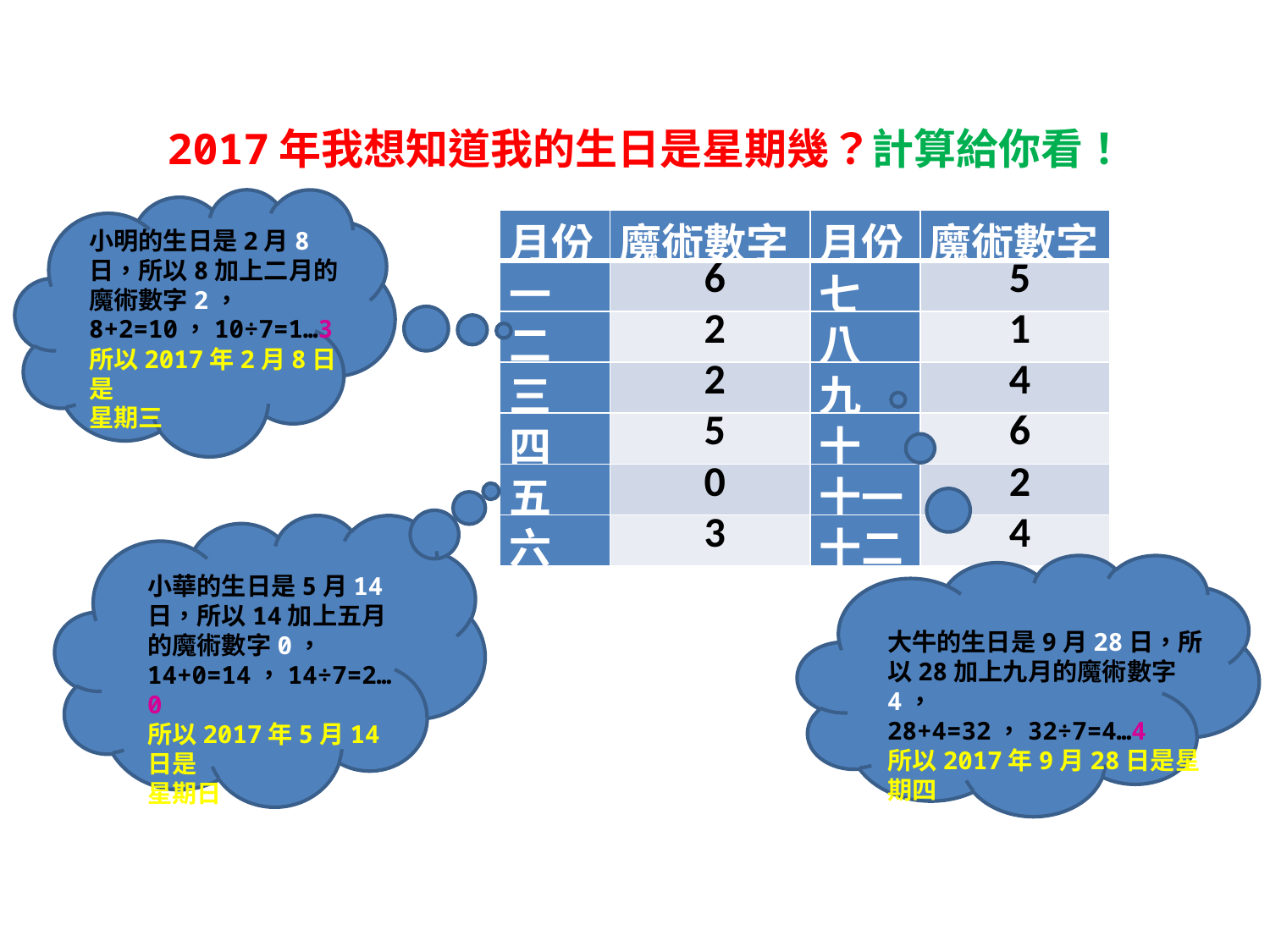

2017年我想知道我的生日是星期幾？計算給你看！

| 月份 | 魔術數字 | 月份 | 魔術數字 |
| --- | --- | --- | --- |
| 一 | 6 | 七 | 5 |
| 二 | 2 | 八 | 1 |
| 三 | 2 | 九 | 4 |
| 四 | 5 | 十 | 6 |
| 五 | 0 | 十一 | 2 |
| 六 | 3 | 十二 | 4 |
小明的生日是2月8日，所以8加上二月的魔術數字2，
8+2=10，10÷7=1…3
所以2017年2月8日是
星期三

小華的生日是5月14日，所以14加上五月的魔術數字0，
14+0=14，14÷7=2…0
所以2017年5月14日是
星期日
大牛的生日是9月28日，所以28加上九月的魔術數字4，
28+4=32，32÷7=4…4
所以2017年9月28日是星期四